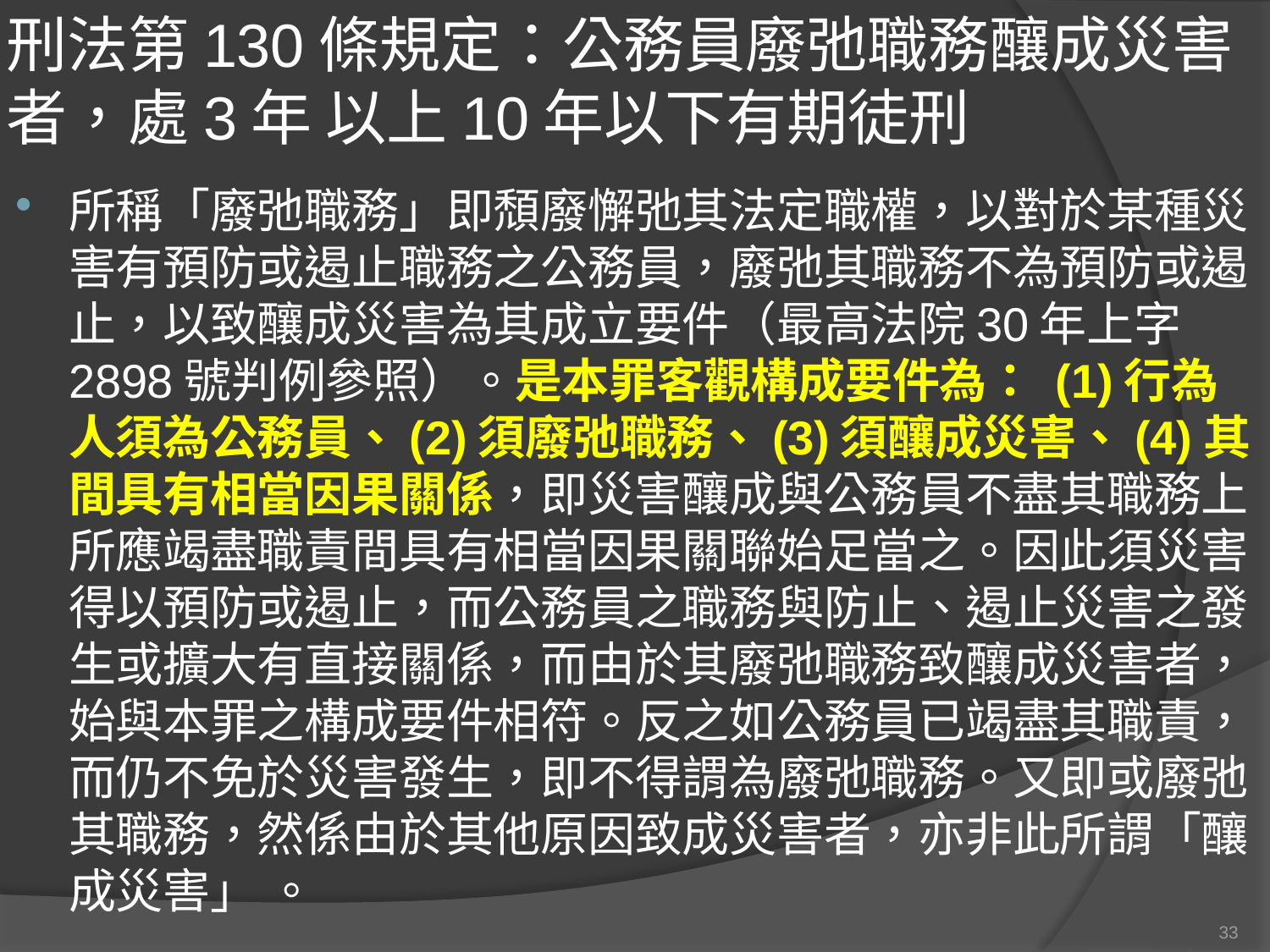

# 刑法第130條規定：公務員廢弛職務釀成災害者，處3年 以上10年以下有期徒刑
所稱「廢弛職務」即頹廢懈弛其法定職權，以對於某種災害有預防或遏止職務之公務員，廢弛其職務不為預防或遏止，以致釀成災害為其成立要件（最高法院30年上字2898號判例參照）。是本罪客觀構成要件為： (1)行為人須為公務員、(2)須廢弛職務、(3)須釀成災害、(4)其間具有相當因果關係，即災害釀成與公務員不盡其職務上所應竭盡職責間具有相當因果關聯始足當之。因此須災害得以預防或遏止，而公務員之職務與防止、遏止災害之發生或擴大有直接關係，而由於其廢弛職務致釀成災害者，始與本罪之構成要件相符。反之如公務員已竭盡其職責，而仍不免於災害發生，即不得謂為廢弛職務。又即或廢弛其職務，然係由於其他原因致成災害者，亦非此所謂「釀成災害」 。
33